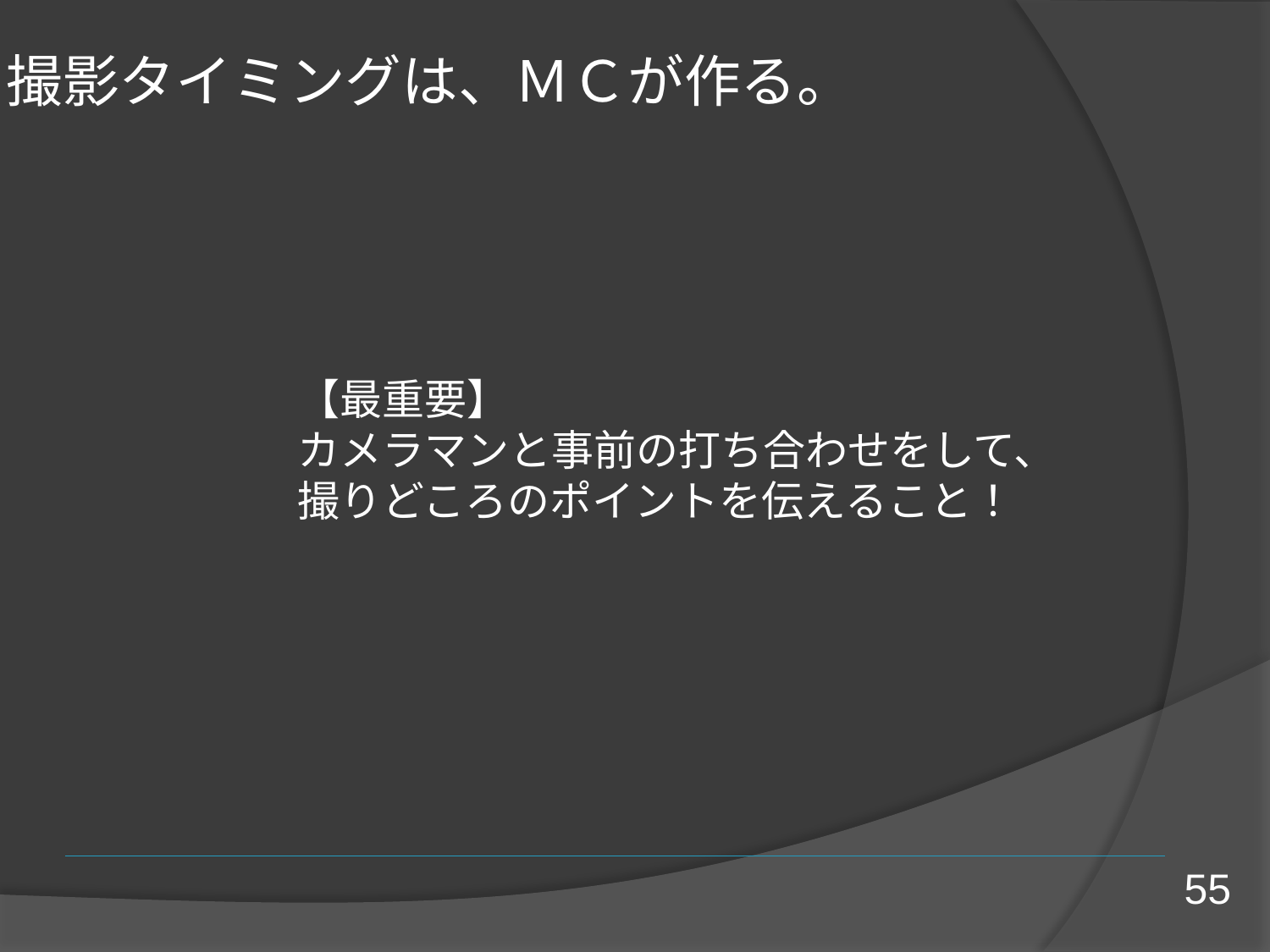

# 撮影タイミングは、ＭＣが作る。
【最重要】
カメラマンと事前の打ち合わせをして、
撮りどころのポイントを伝えること！
55